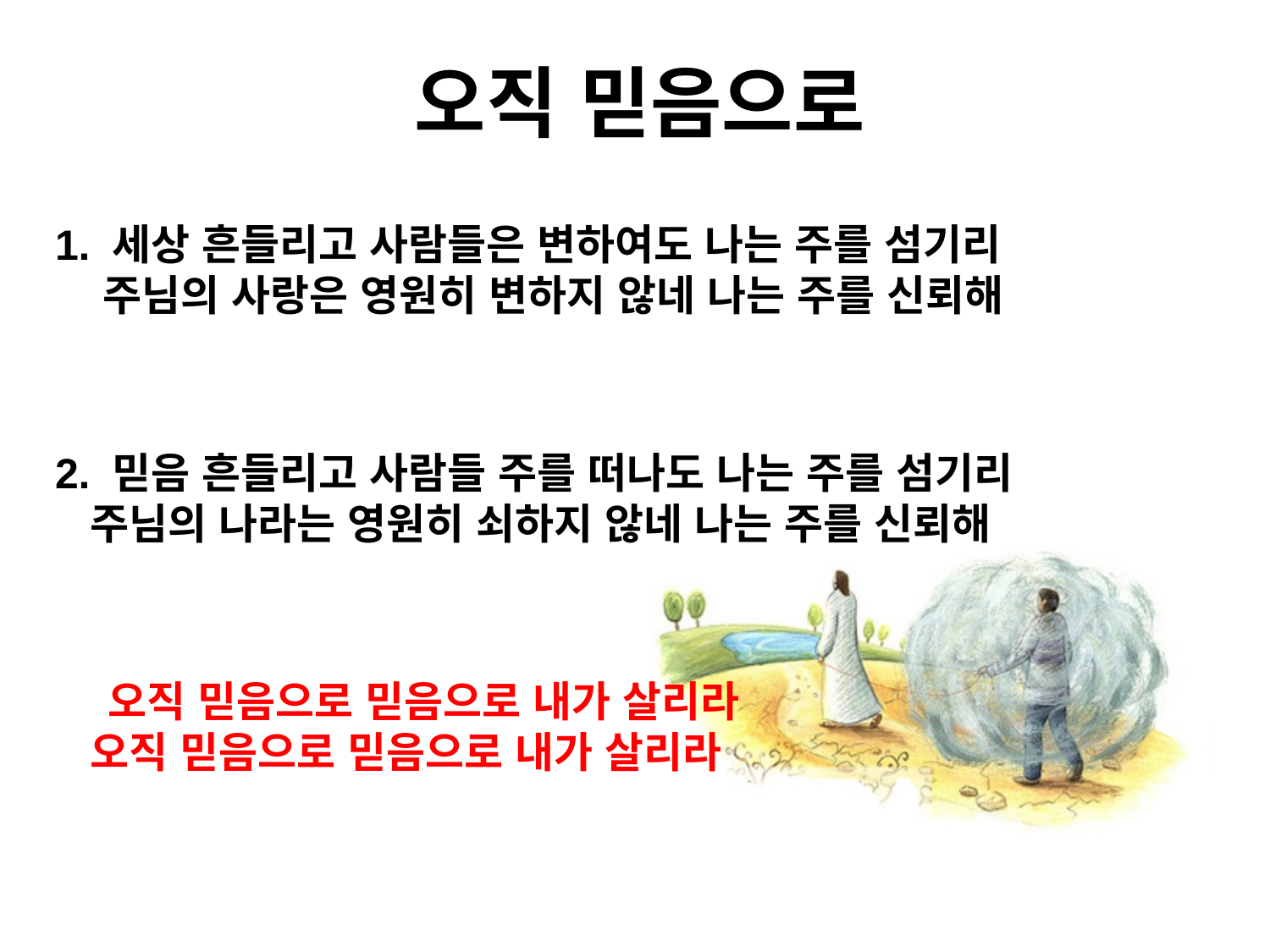

# 오직 믿음으로
1. 세상 흔들리고 사람들은 변하여도 나는 주를 섬기리
주님의 사랑은 영원히 변하지 않네 나는 주를 신뢰해

2. 믿음 흔들리고 사람들 주를 떠나도 나는 주를 섬기리
   주님의 나라는 영원히 쇠하지 않네 나는 주를 신뢰해

 오직 믿음으로 믿음으로 내가 살리라
   오직 믿음으로 믿음으로 내가 살리라